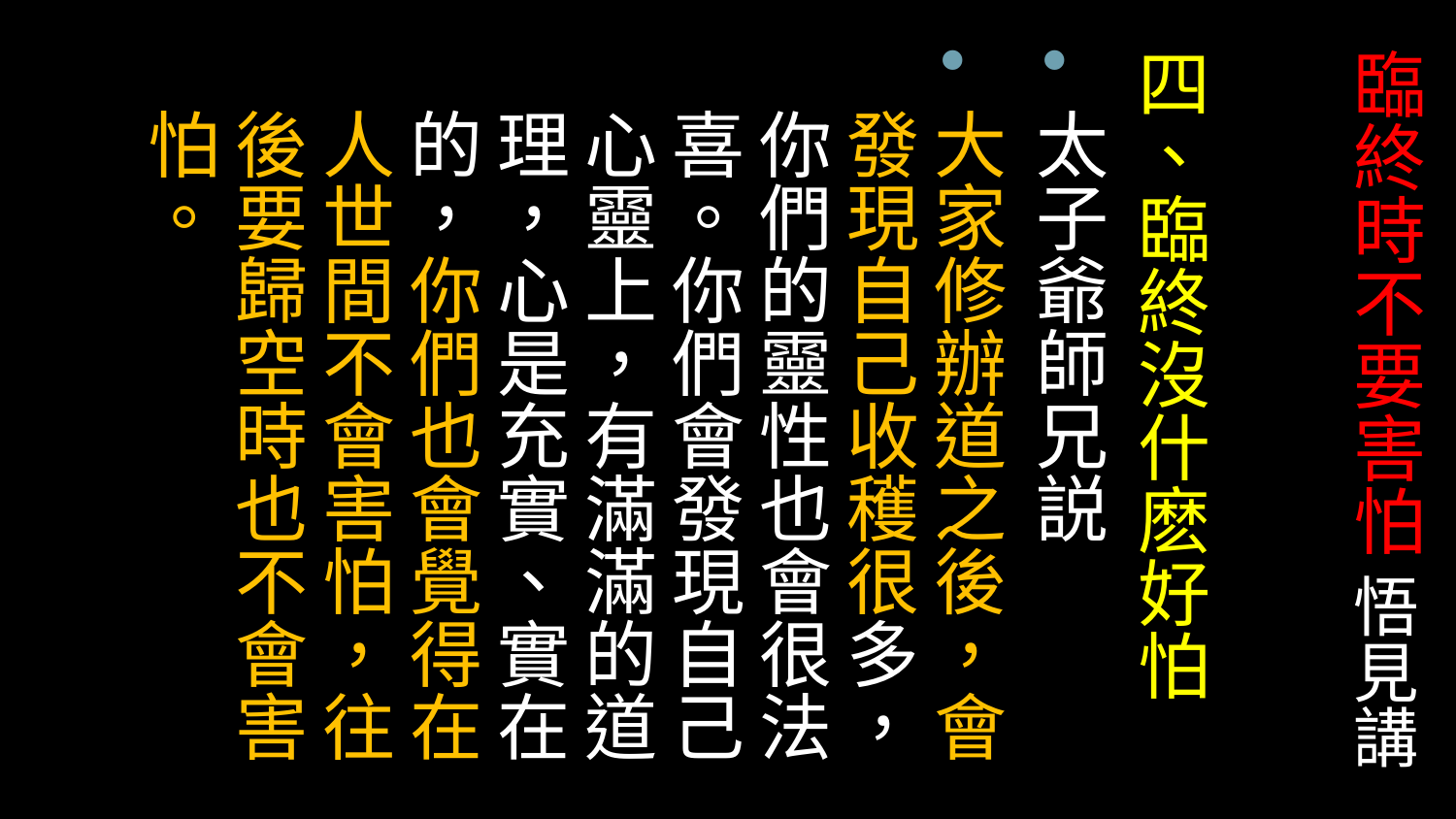

# 臨終時不要害怕 悟見講
四、臨終沒什麽好怕
太子爺師兄説
大家修辦道之後，會發現自己收穫很多，你們的靈性也會很法喜。你們會發現自己心靈上，有滿滿的道理，心是充實、實在的，你們也會覺得在人世間不會害怕，往後要歸空時也不會害怕。